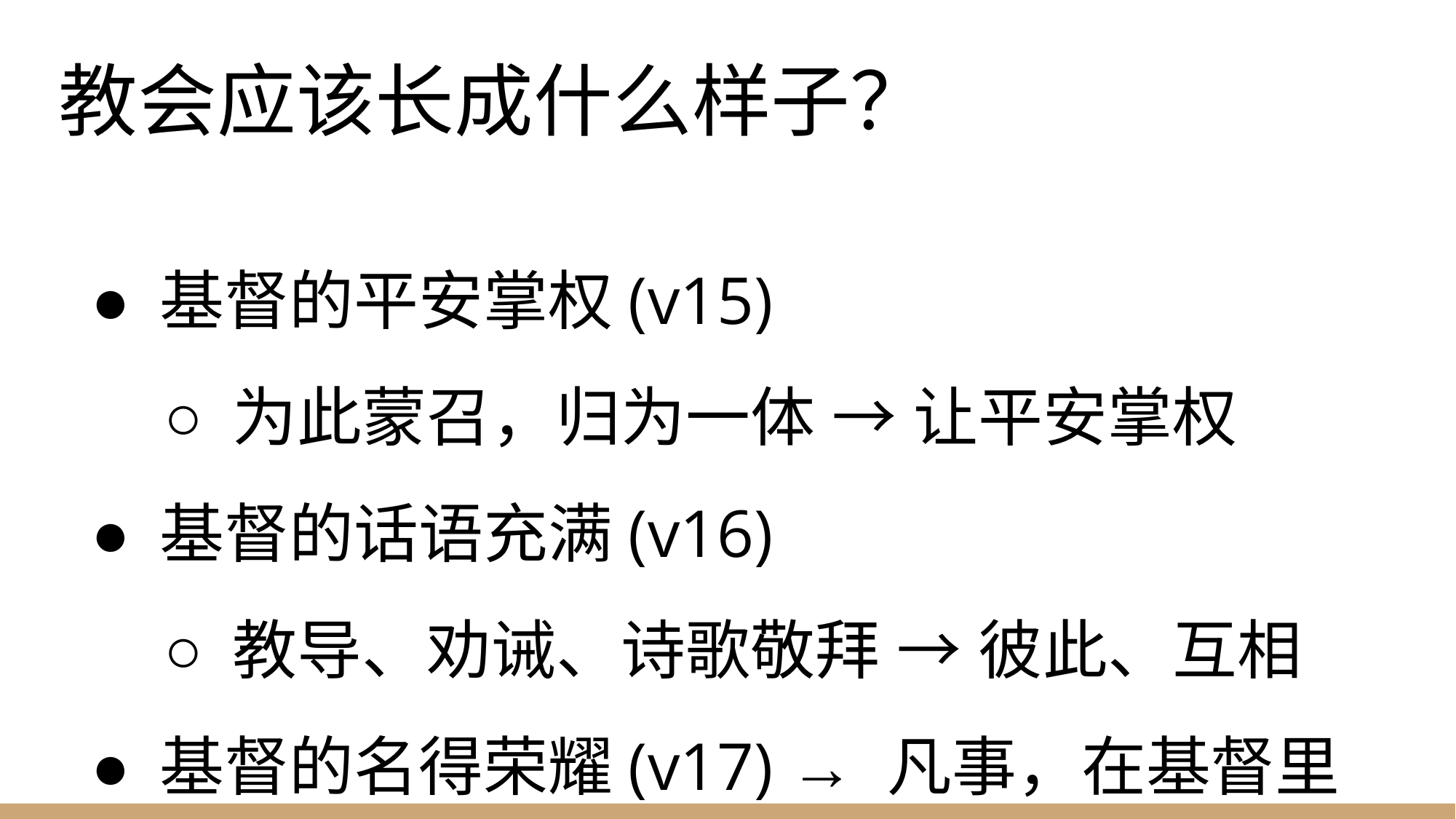

# 教会应该长成什么样子？
基督的平安掌权(v15)
为此蒙召，归为一体 → 让平安掌权
基督的话语充满(v16)
教导、劝诫、诗歌敬拜 → 彼此、互相
基督的名得荣耀(v17) → 凡事，在基督里